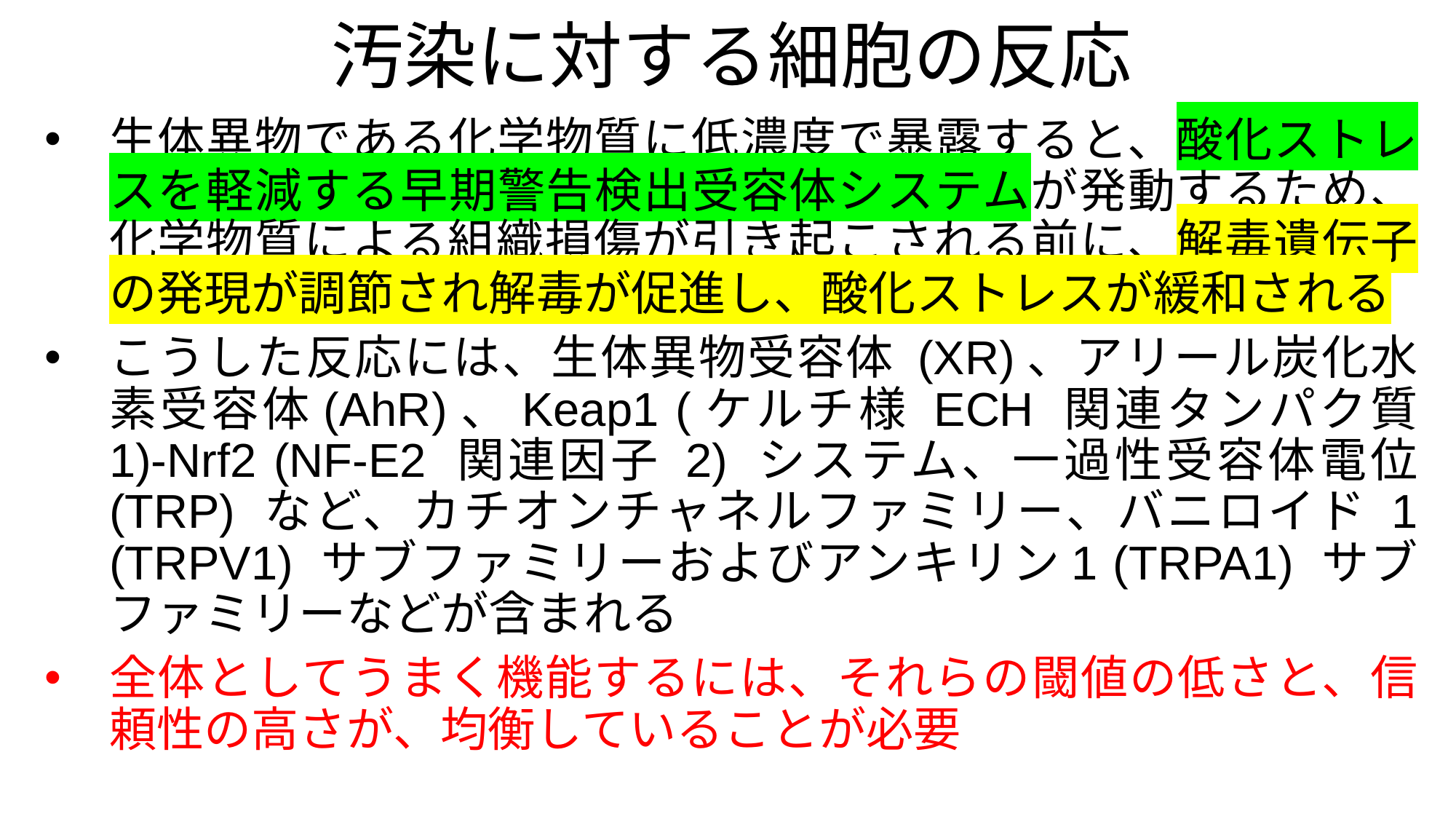

# 汚染に対する細胞の反応
生体異物である化学物質に低濃度で暴露すると、酸化ストレスを軽減する早期警告検出受容体システムが発動するため、化学物質による組織損傷が引き起こされる前に、解毒遺伝子の発現が調節され解毒が促進し、酸化ストレスが緩和される
こうした反応には、生体異物受容体 (XR)、アリール炭化水素受容体(AhR)、Keap1 (ケルチ様 ECH 関連タンパク質 1)-Nrf2 (NF-E2 関連因子 2) システム、一過性受容体電位 (TRP) など、カチオンチャネルファミリー、バニロイド 1 (TRPV1) サブファミリーおよびアンキリン1 (TRPA1) サブファミリーなどが含まれる
全体としてうまく機能するには、それらの閾値の低さと、信頼性の高さが、均衡していることが必要